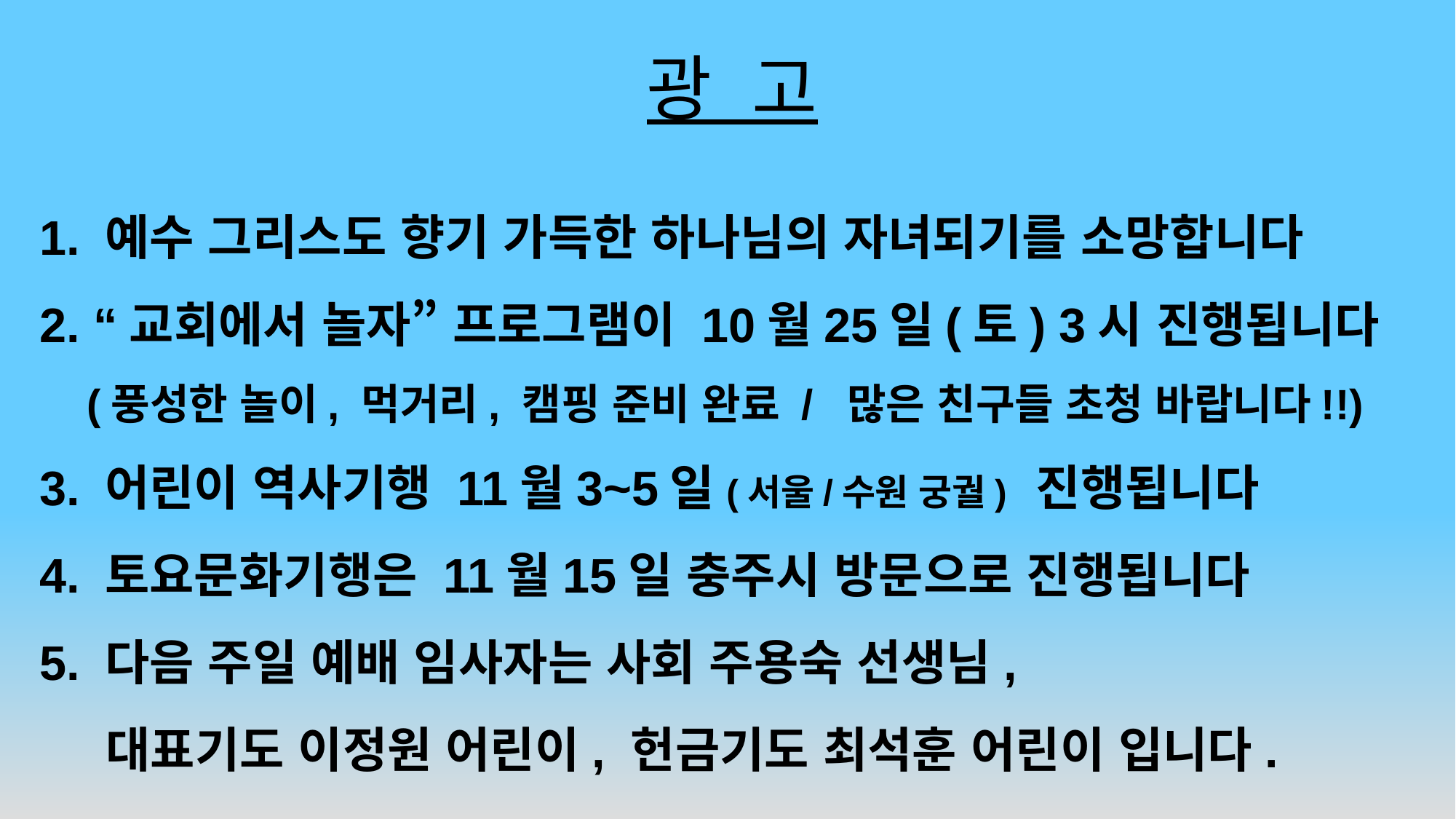

# 광  고
1. 예수 그리스도 향기 가득한 하나님의 자녀되기를 소망합니다
2. “교회에서 놀자” 프로그램이 10월25일(토) 3시 진행됩니다
    (풍성한 놀이, 먹거리, 캠핑 준비 완료 /  많은 친구들 초청 바랍니다!!)
3. 어린이 역사기행 11월3~5일(서울/수원 궁궐)  진행됩니다
4. 토요문화기행은 11월15일 충주시 방문으로 진행됩니다
5. 다음 주일 예배 임사자는 사회 주용숙 선생님,
    대표기도 이정원 어린이, 헌금기도 최석훈 어린이 입니다.